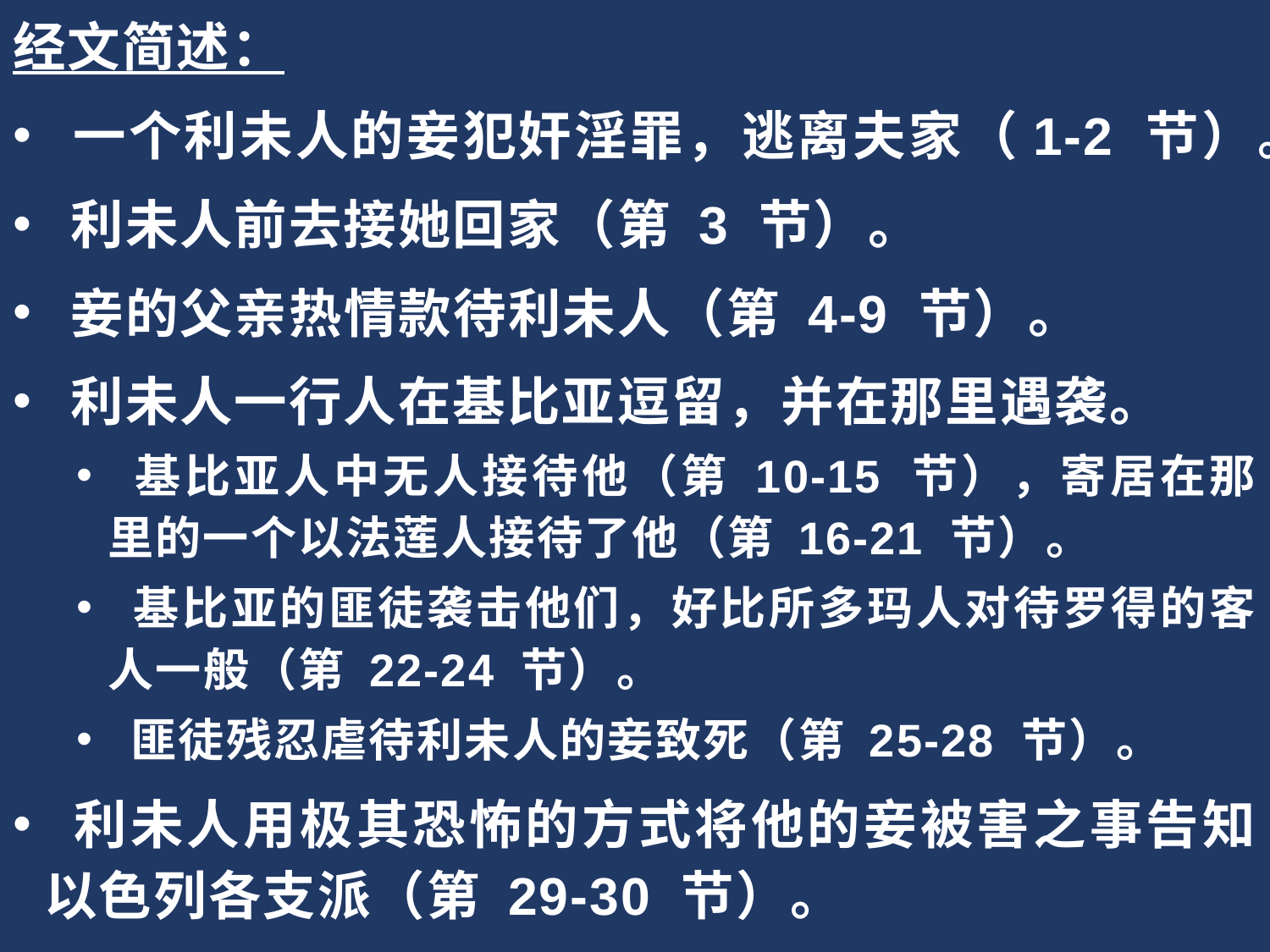

经文简述：
 一个利未人的妾犯奸淫罪，逃离夫家（1-2 节）。
 利未人前去接她回家（第 3 节）。
 妾的父亲热情款待利未人（第 4-9 节）。
 利未人一行人在基比亚逗留，并在那里遇袭。
 基比亚人中无人接待他（第 10-15 节），寄居在那里的一个以法莲人接待了他（第 16-21 节）。
 基比亚的匪徒袭击他们，好比所多玛人对待罗得的客人一般（第 22-24 节）。
 匪徒残忍虐待利未人的妾致死（第 25-28 节）。
 利未人用极其恐怖的方式将他的妾被害之事告知以色列各支派（第 29-30 节）。